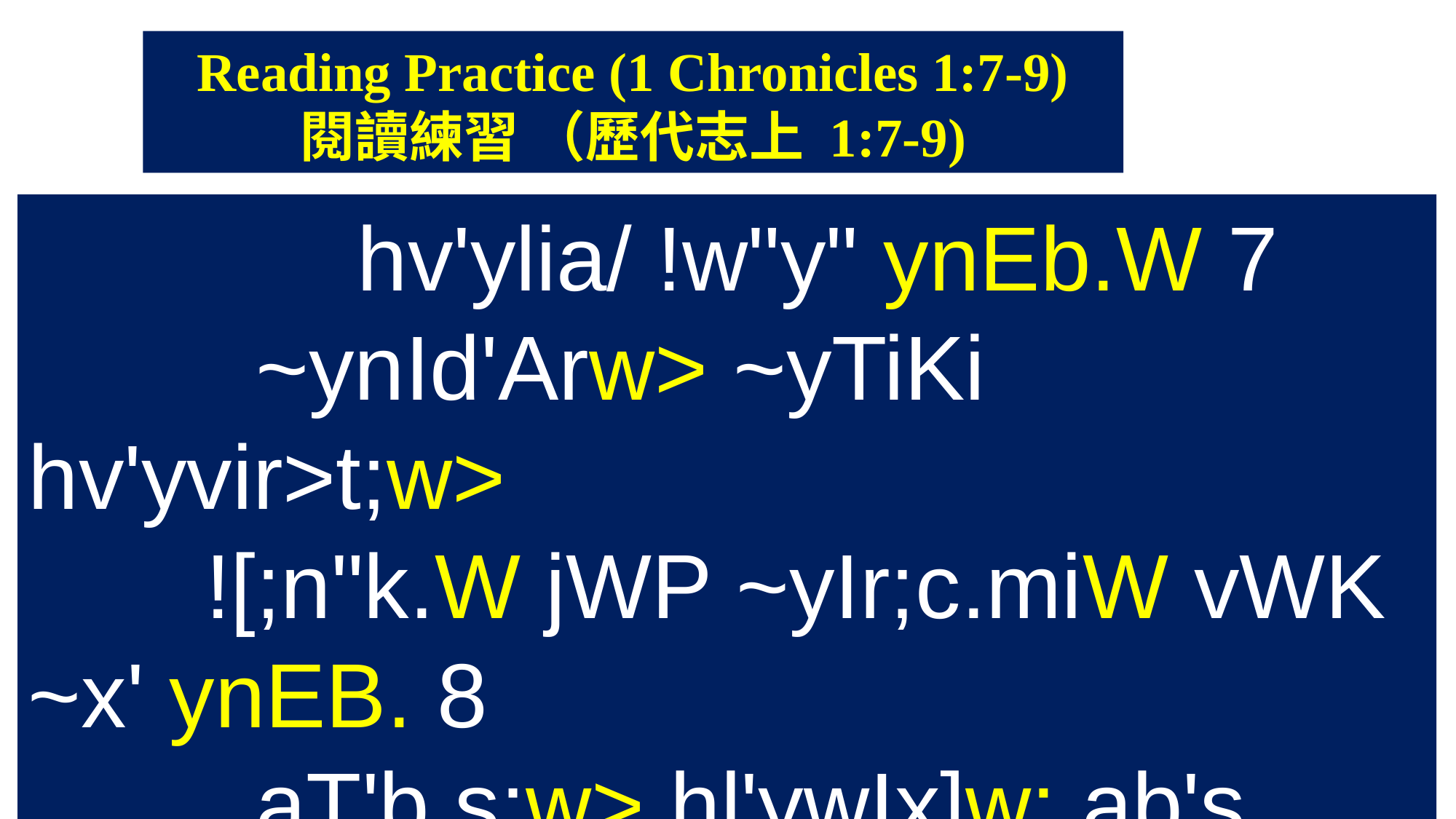

Reading Practice (1 Chronicles 1:7-9)
閱讀練習 （歷代志上 1:7-9)
             hv'ylia/ !w"y" ynEb.W 7
         ~ynId'Arw> ~yTiKi hv'yvir>t;w>
       ![;n"k.W jWP ~yIr;c.miW vWK ~x' ynEB. 8
         aT'b.s;w> hl'ywIx]w: ab's. vWk ynEb.W 9
    !d'd>W ab'v. am'[.r; ynEb.W ak'T.b.s;w> am'[.r;w>